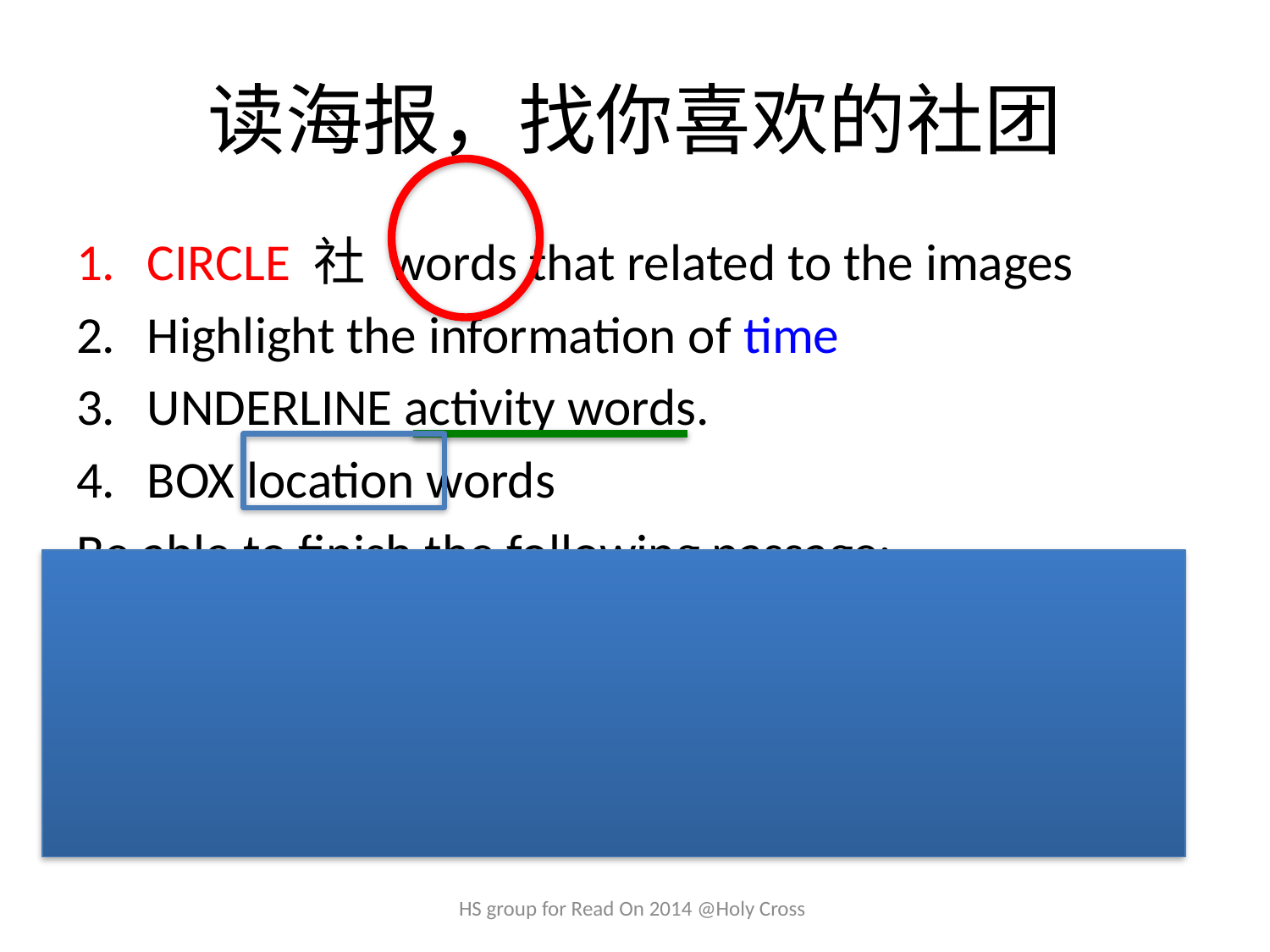

# 读海报，找你喜欢的社团

CIRCLE 社 words that related to the images
Highlight the information of time
UNDERLINE activity words.
BOX location words
Be able to finish the following passage:
这是一个_________社团，________的人会加入这个社团。这个社团的人在_________, ___________。你加入这个社团，你会成为一个________高手。

HS group for Read On 2014 @Holy Cross